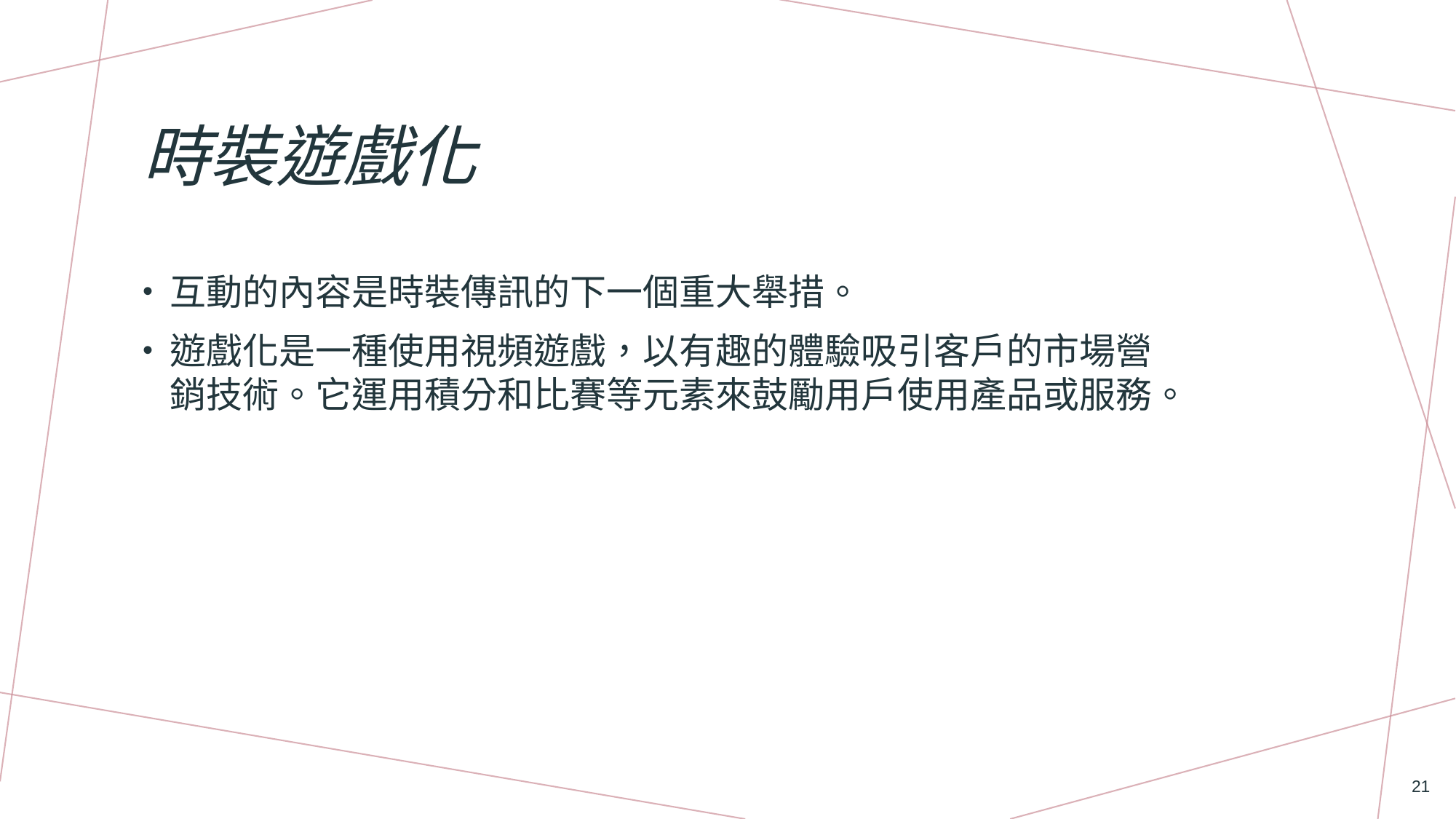

# 時裝遊戲化
互動的內容是時裝傳訊的下一個重大舉措。
遊戲化是一種使用視頻遊戲，以有趣的體驗吸引客戶的市場營銷技術。它運用積分和比賽等元素來鼓勵用戶使用產品或服務。
21